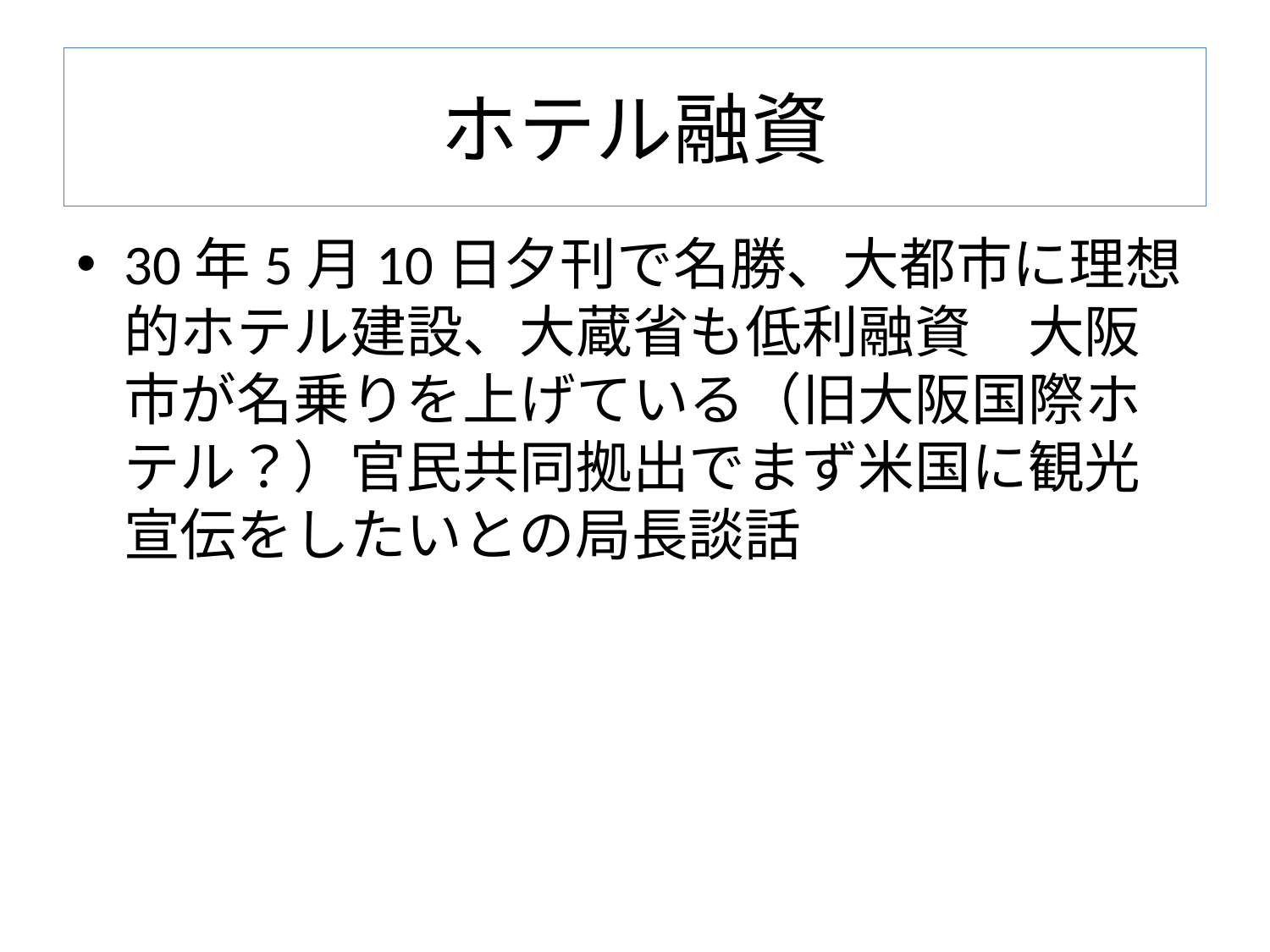

# ホテル融資
30年5月10日夕刊で名勝、大都市に理想的ホテル建設、大蔵省も低利融資　大阪市が名乗りを上げている（旧大阪国際ホテル？）官民共同拠出でまず米国に観光宣伝をしたいとの局長談話